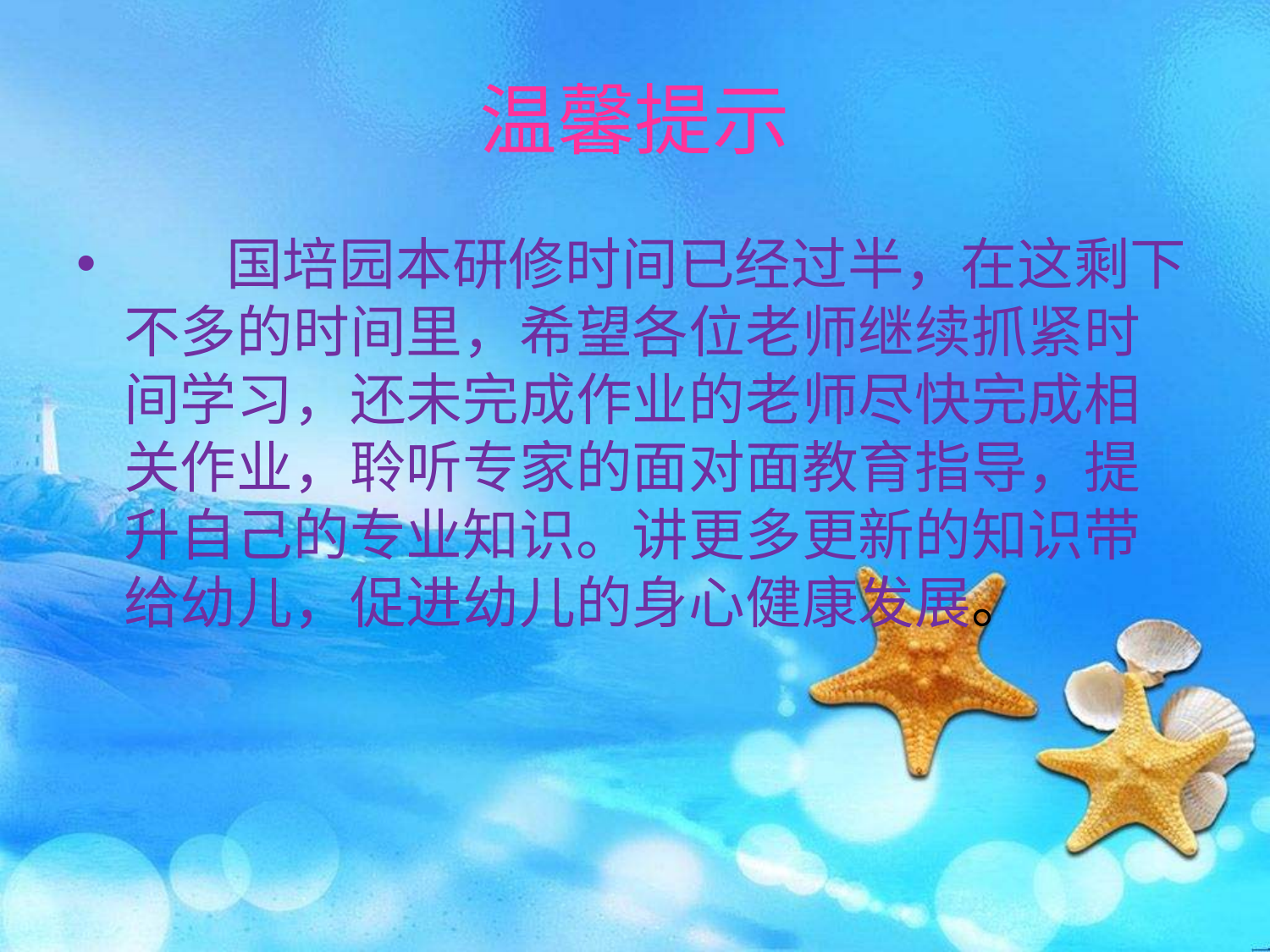

# 温馨提示
       国培园本研修时间已经过半，在这剩下不多的时间里，希望各位老师继续抓紧时间学习，还未完成作业的老师尽快完成相关作业，聆听专家的面对面教育指导，提升自己的专业知识。讲更多更新的知识带给幼儿，促进幼儿的身心健康发展。